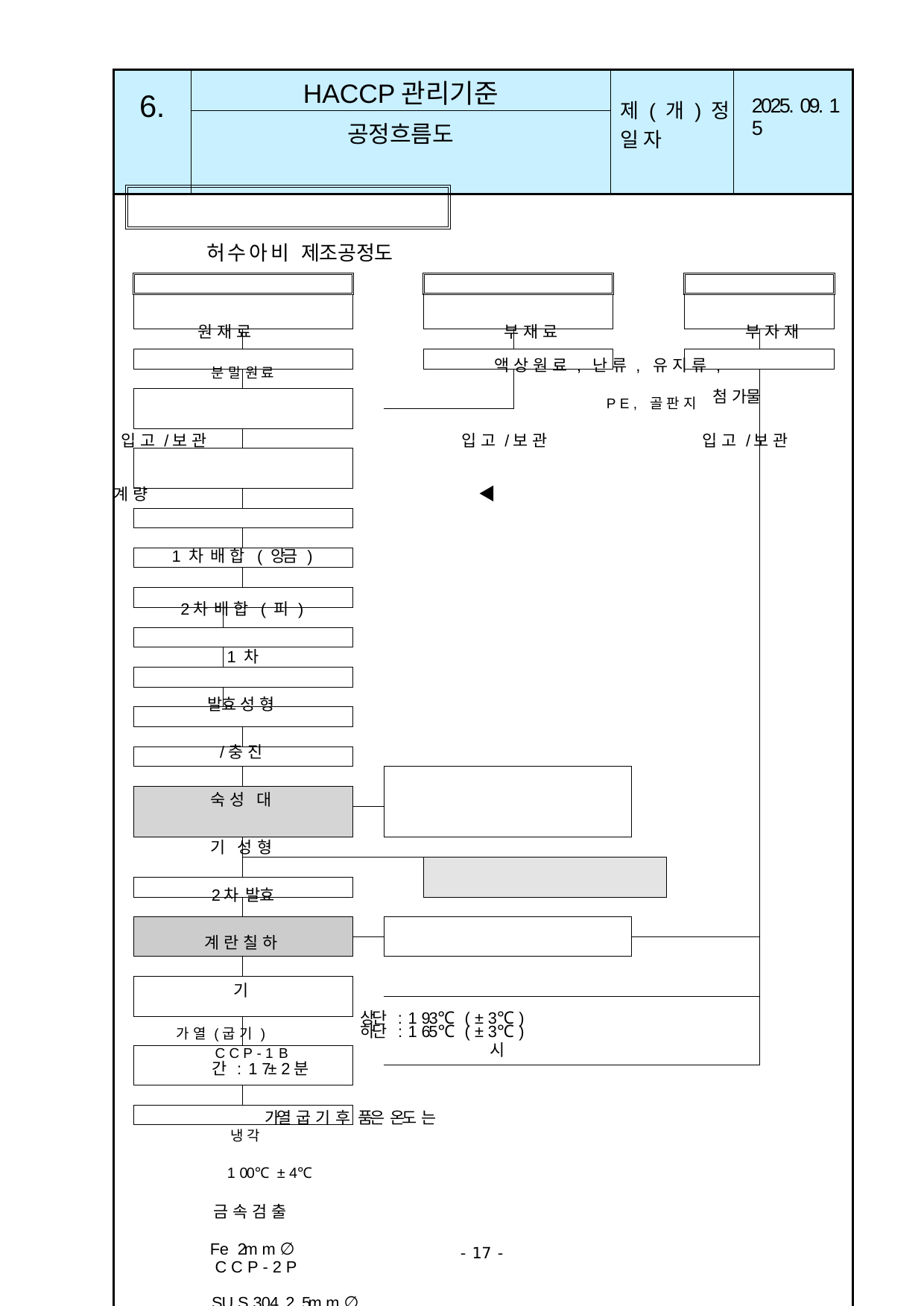

| 6. | HACCP관리기준 | 제 ( 개 ) 정 일 자 | 2025. 09. 1 5 |
| --- | --- | --- | --- |
|  | 공정흐름도 |  |  |
| 허수아비 제조공정도 원 재 료 부 재 료 부 자 재 분 말 원 료 액 상 원 료 , 난 류 , 유 지 류 , P E , 골 판 지 첨 가물 입 고 /보 관 입 고 /보 관 입 고 /보 관 계 량 ◀ 1 차 배 합 ( 앙금 ) 2차 배 합 ( 피 ) 1 차 발효 성 형 /충 진 숙 성 대 기 성 형 2차 발효 계 란 칠 하 기 상단 : 1 93℃ ( ± 3℃ ) 가 열 ( 굽 기 ) 하단 : 1 65℃ ( ± 3℃ ) C C P - 1 B 시간 : 1 7± 2분 가열 굽 기 후 품은 온도 는 냉 각 1 00℃ ± 4℃ 금 속 검 출 Fe 2m m ∅ C C P - 2 P SU S 304 2. 5m m ∅ 내 포 장 ◀ 외 포 장 ◀ 보 관 /출고 |  |  |  |

- 17 -